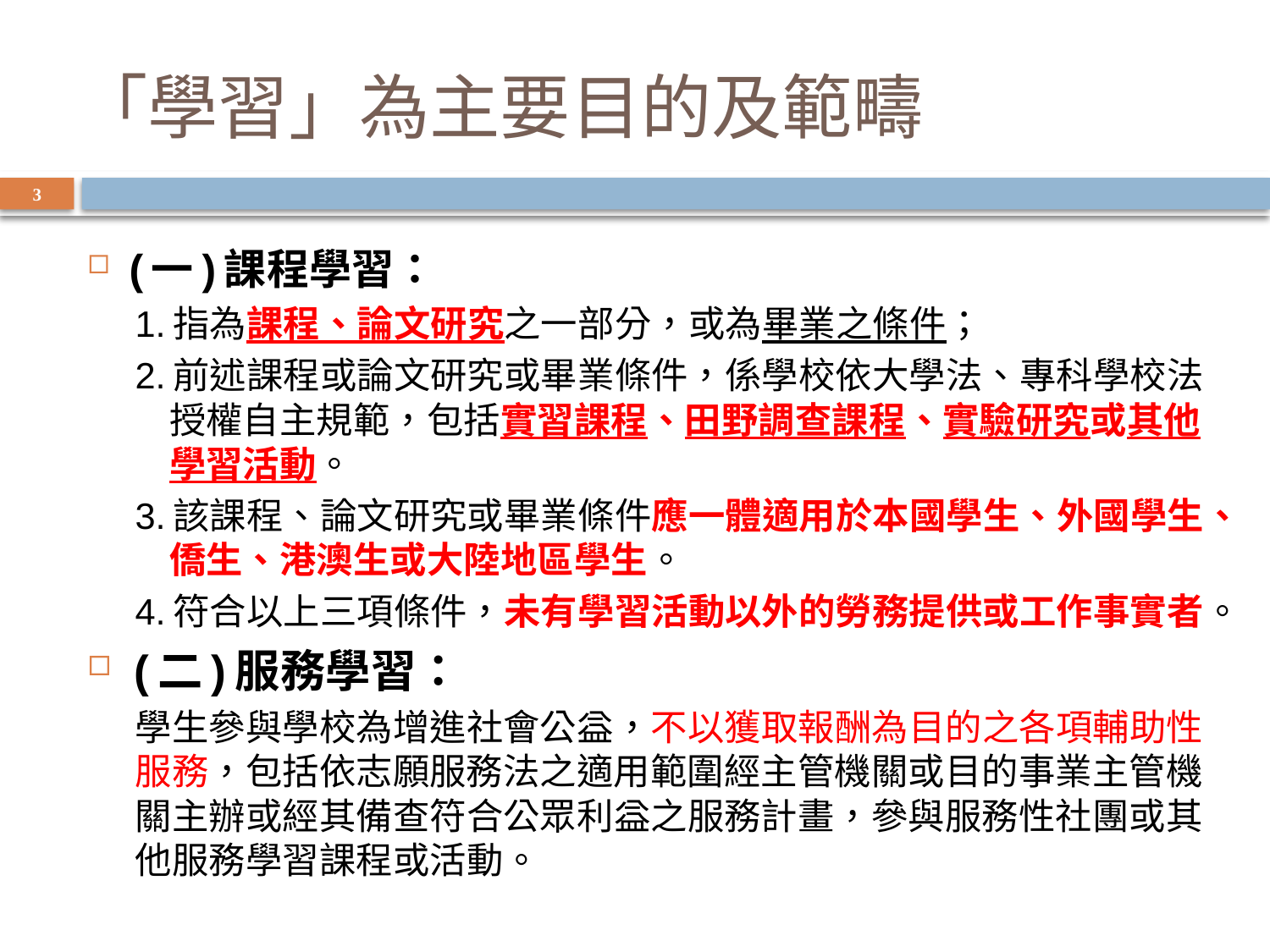

# 「學習」為主要目的及範疇
3
(一)課程學習：
1.指為課程、論文研究之一部分，或為畢業之條件；
2.前述課程或論文研究或畢業條件，係學校依大學法、專科學校法授權自主規範，包括實習課程、田野調查課程、實驗研究或其他學習活動。
3.該課程、論文研究或畢業條件應一體適用於本國學生、外國學生、僑生、港澳生或大陸地區學生。
4.符合以上三項條件，未有學習活動以外的勞務提供或工作事實者。
(二)服務學習：
學生參與學校為增進社會公益，不以獲取報酬為目的之各項輔助性服務，包括依志願服務法之適用範圍經主管機關或目的事業主管機關主辦或經其備查符合公眾利益之服務計畫，參與服務性社團或其他服務學習課程或活動。